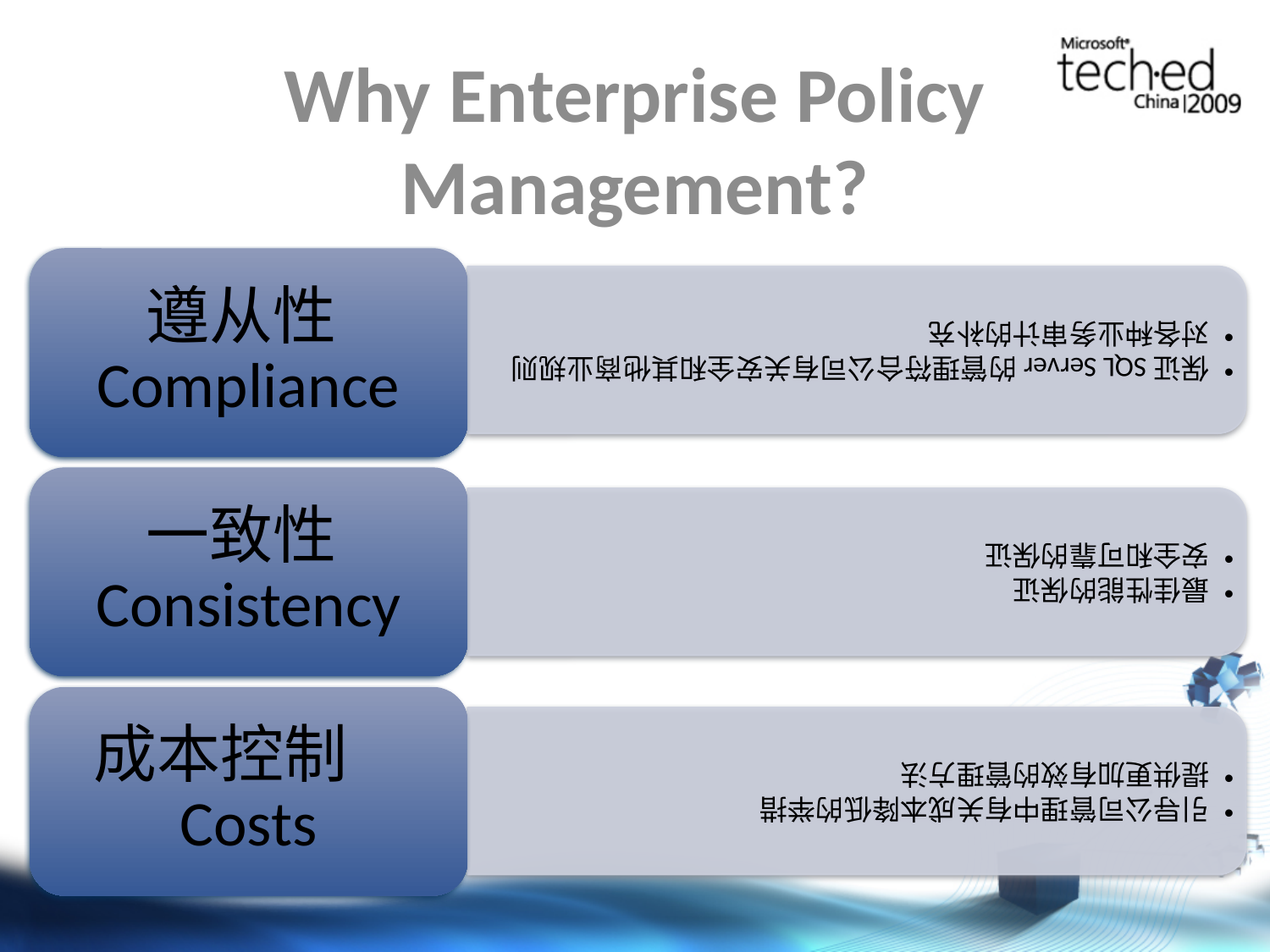

# Why Enterprise Policy Management?
保证SQL Server的管理符合公司有关安全和其他商业规则
对各种业务审计的补充
遵从性Compliance
最佳性能的保证
安全和可靠的保证
一致性Consistency
引导公司管理中有关成本降低的举措
提供更加有效的管理方法
成本控制     Costs